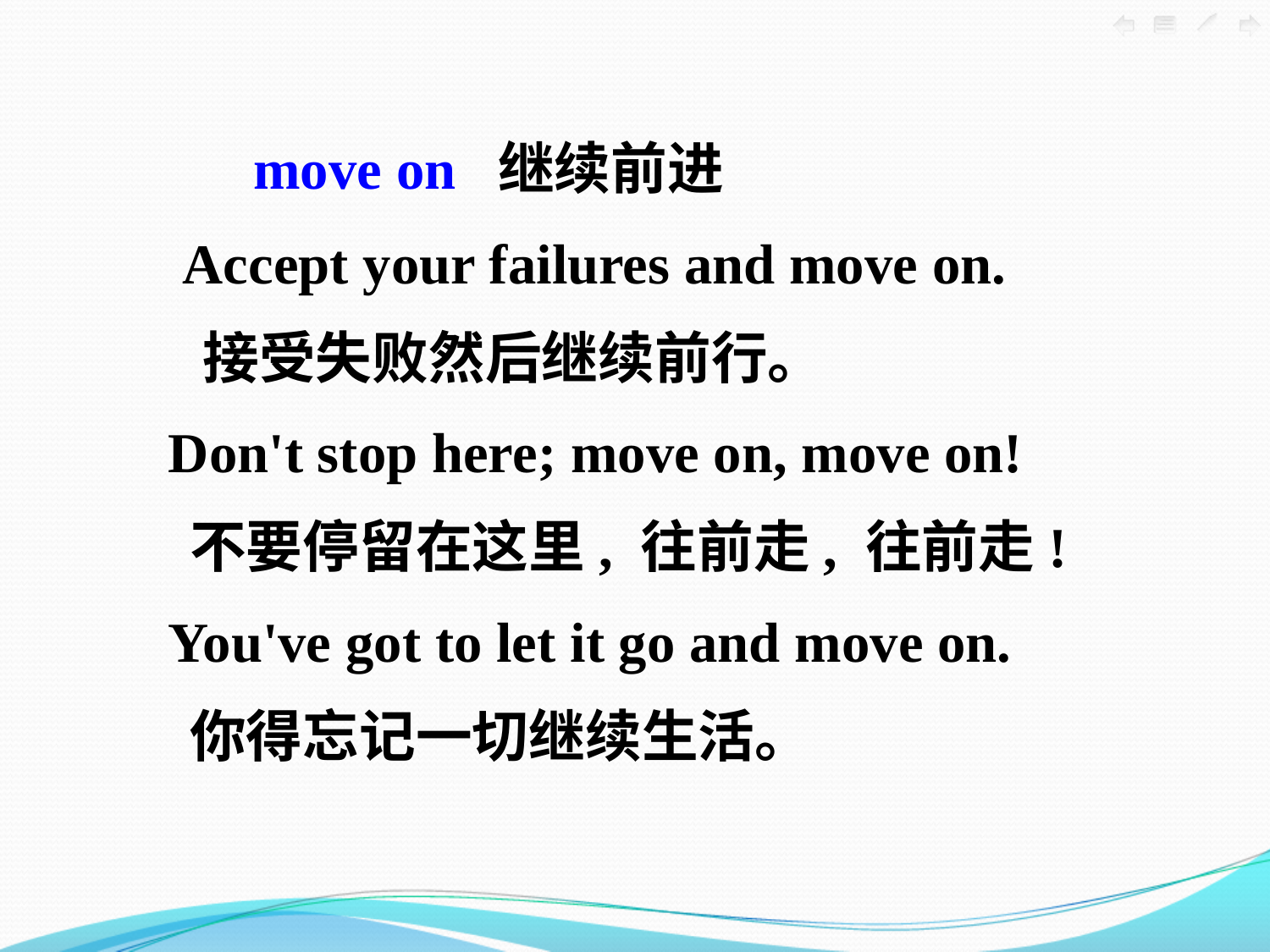

move on  继续前进
     Accept your failures and move on.
      接受失败然后继续前行。
    Don't stop here; move on, move on!
     不要停留在这里, 往前走, 往前走!
    You've got to let it go and move on.
     你得忘记一切继续生活。